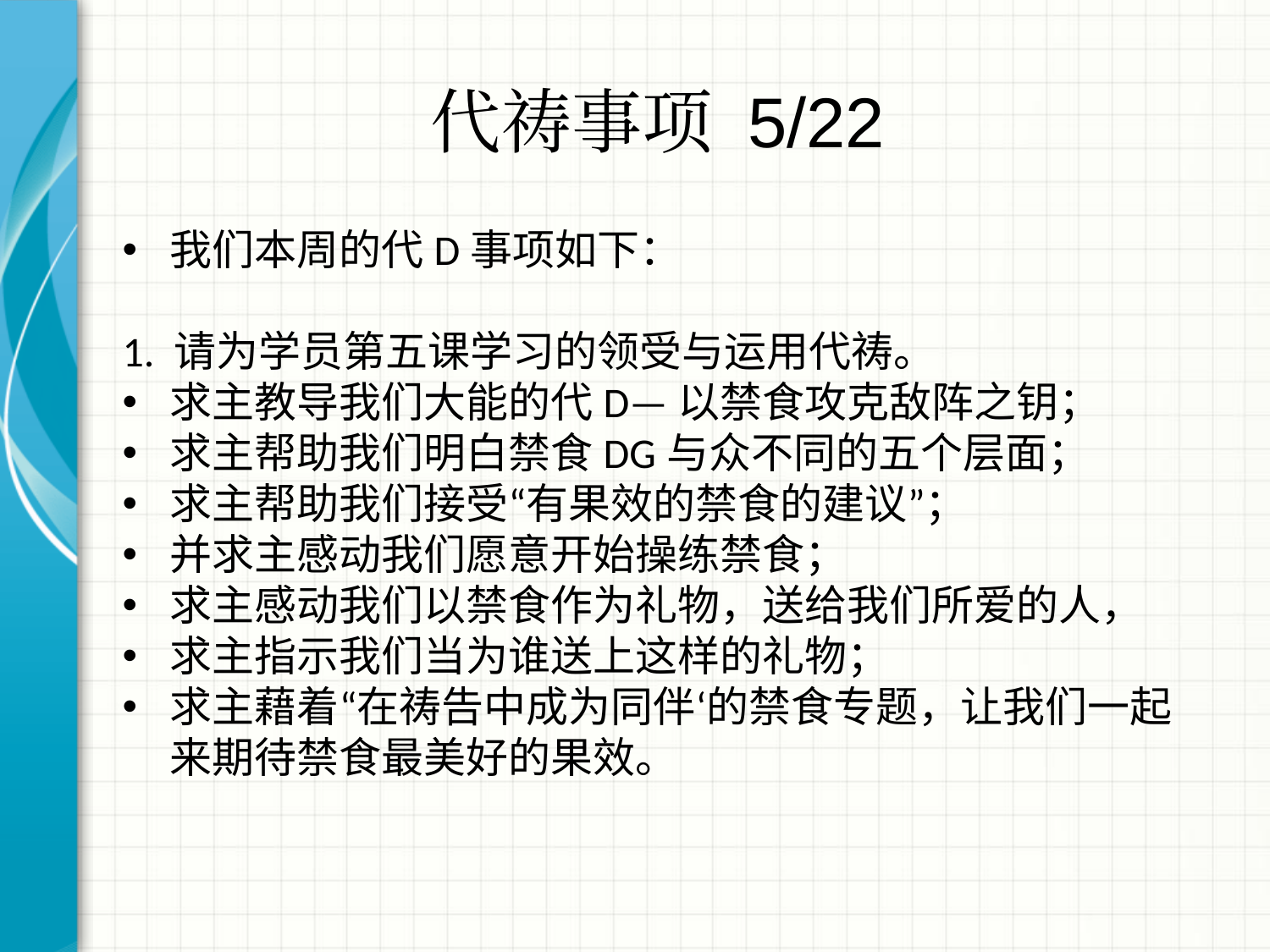

# 代祷事项 5/22
我们本周的代D事项如下：
1. 请为学员第五课学习的领受与运用代祷。
求主教导我们大能的代D—以禁食攻克敌阵之钥；
求主帮助我们明白禁食DG与众不同的五个层面；
求主帮助我们接受“有果效的禁食的建议”；
并求主感动我们愿意开始操练禁食；
求主感动我们以禁食作为礼物，送给我们所爱的人，
求主指示我们当为谁送上这样的礼物；
求主藉着“在祷告中成为同伴‘的禁食专题，让我们一起来期待禁食最美好的果效。